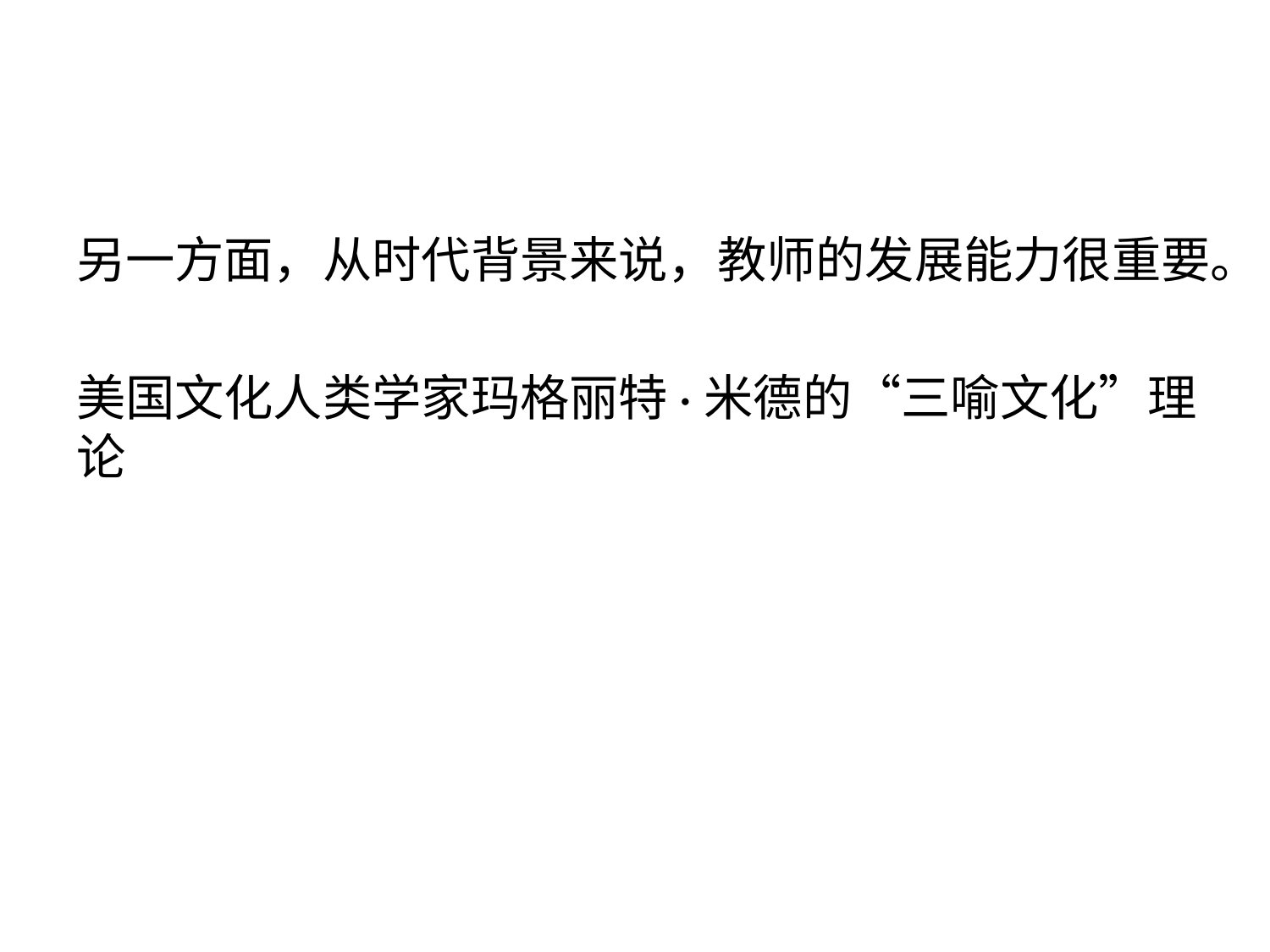

#
另一方面，从时代背景来说，教师的发展能力很重要。

美国文化人类学家玛格丽特·米德的“三喻文化”理论